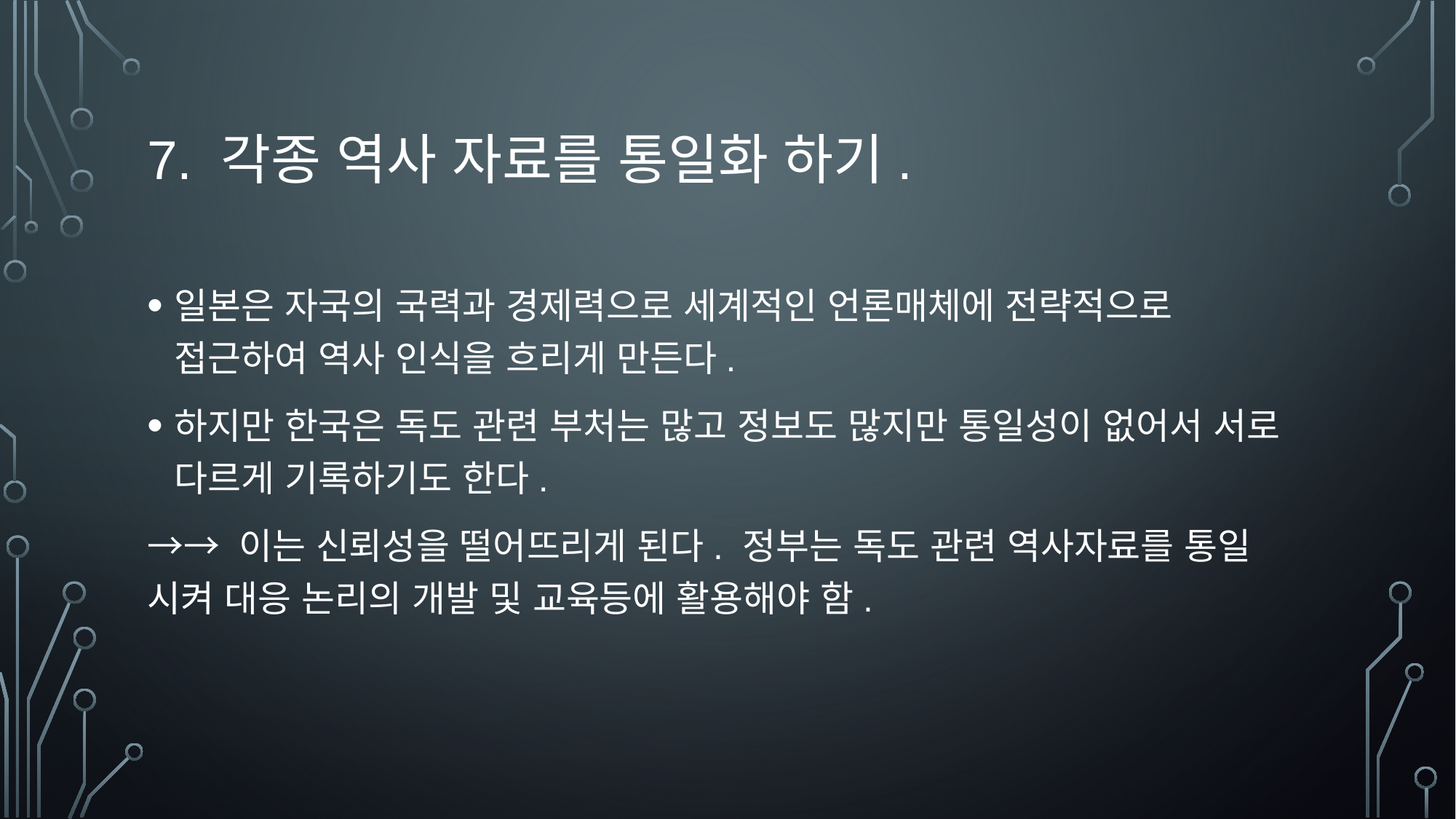

# 7. 각종 역사 자료를 통일화 하기.
일본은 자국의 국력과 경제력으로 세계적인 언론매체에 전략적으로 접근하여 역사 인식을 흐리게 만든다.
하지만 한국은 독도 관련 부처는 많고 정보도 많지만 통일성이 없어서 서로 다르게 기록하기도 한다.
→→ 이는 신뢰성을 떨어뜨리게 된다. 정부는 독도 관련 역사자료를 통일 시켜 대응 논리의 개발 및 교육등에 활용해야 함.